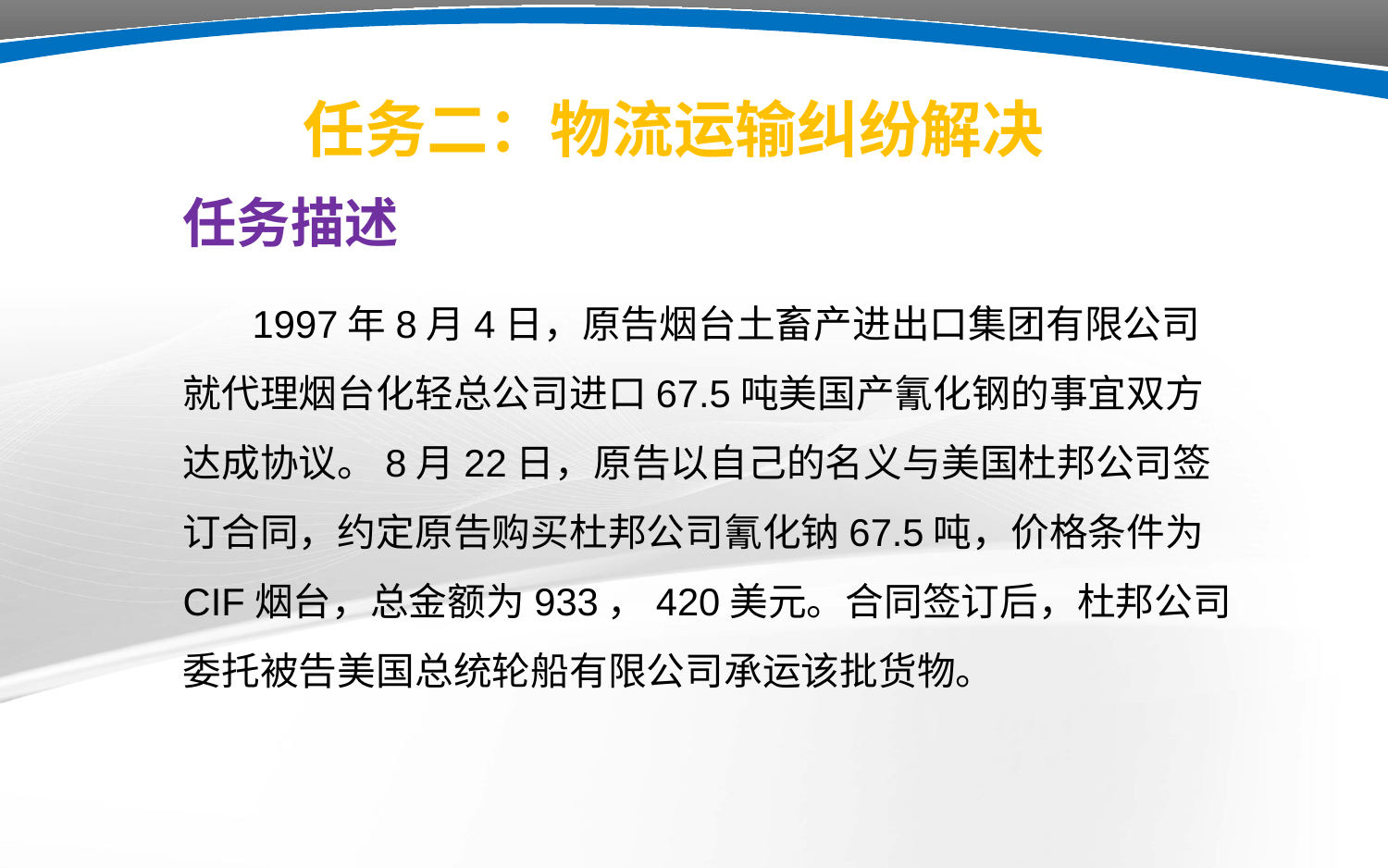

任务二：物流运输纠纷解决
任务描述
1997年8月4日，原告烟台土畜产进出口集团有限公司就代理烟台化轻总公司进口67.5吨美国产氰化钢的事宜双方达成协议。8月22日，原告以自己的名义与美国杜邦公司签订合同，约定原告购买杜邦公司氰化钠67.5吨，价格条件为CIF烟台，总金额为933，420美元。合同签订后，杜邦公司委托被告美国总统轮船有限公司承运该批货物。